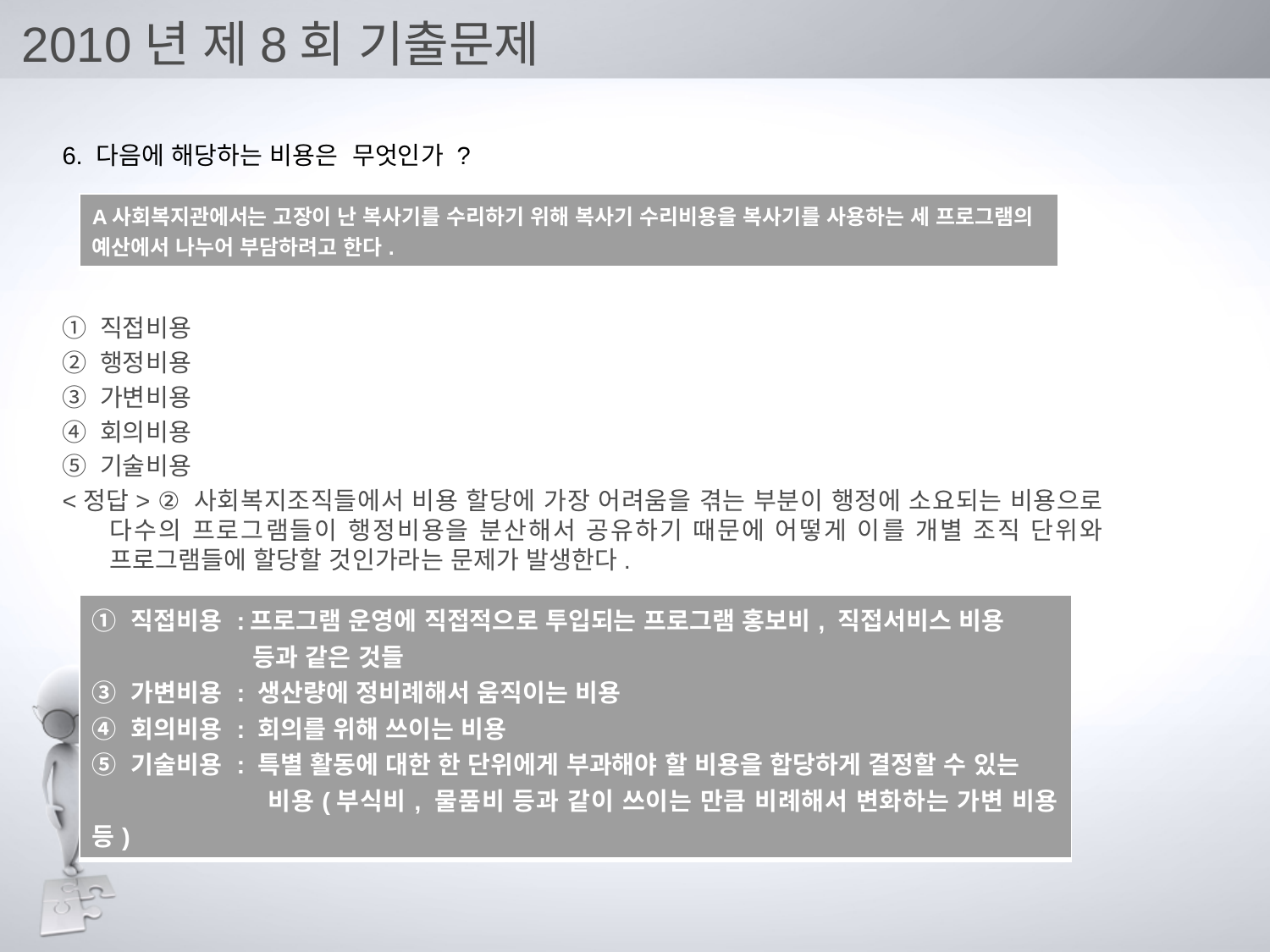

# 2010년 제8회 기출문제

6. 다음에 해당하는 비용은  무엇인가 ?

① 직접비용
② 행정비용
③ 가변비용
④ 회의비용
⑤ 기술비용
<정답> ② 사회복지조직들에서 비용 할당에 가장 어려움을 겪는 부분이 행정에 소요되는 비용으로 다수의 프로그램들이 행정비용을 분산해서 공유하기 때문에 어떻게 이를 개별 조직 단위와 프로그램들에 할당할 것인가라는 문제가 발생한다.

| A사회복지관에서는 고장이 난 복사기를 수리하기 위해 복사기 수리비용을 복사기를 사용하는 세 프로그램의 예산에서 나누어 부담하려고 한다. |
| --- |
| ① 직접비용 :프로그램 운영에 직접적으로 투입되는 프로그램 홍보비, 직접서비스 비용 등과 같은 것들 ③ 가변비용 : 생산량에 정비례해서 움직이는 비용 ④ 회의비용 : 회의를 위해 쓰이는 비용 ⑤ 기술비용 : 특별 활동에 대한 한 단위에게 부과해야 할 비용을 합당하게 결정할 수 있는 비용(부식비, 물품비 등과 같이 쓰이는 만큼 비례해서 변화하는 가변 비용 등) |
| --- |